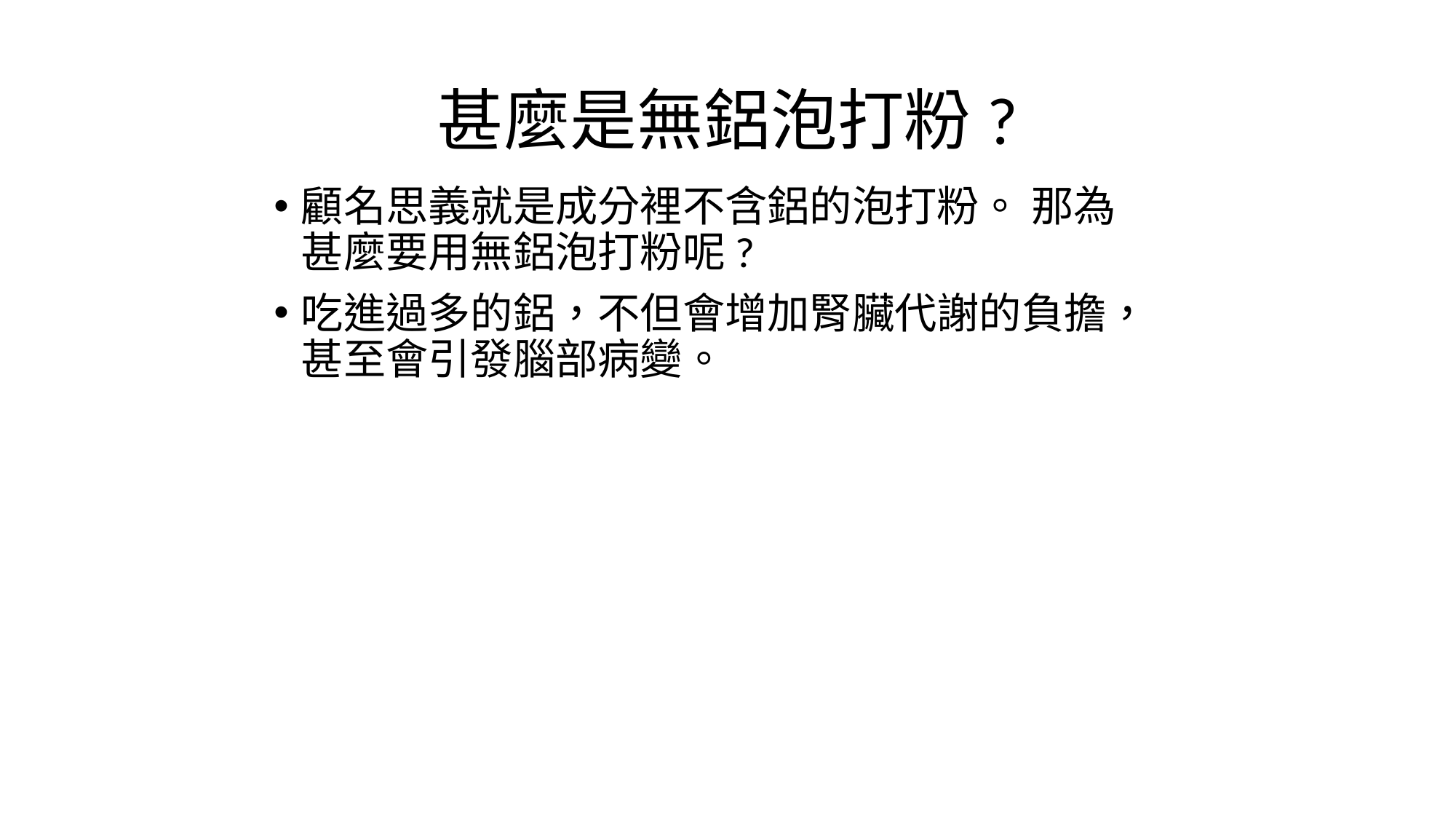

# 甚麼是無鋁泡打粉?
顧名思義就是成分裡不含鋁的泡打粉。 那為甚麼要用無鋁泡打粉呢?
吃進過多的鋁，不但會增加腎臟代謝的負擔，甚至會引發腦部病變。